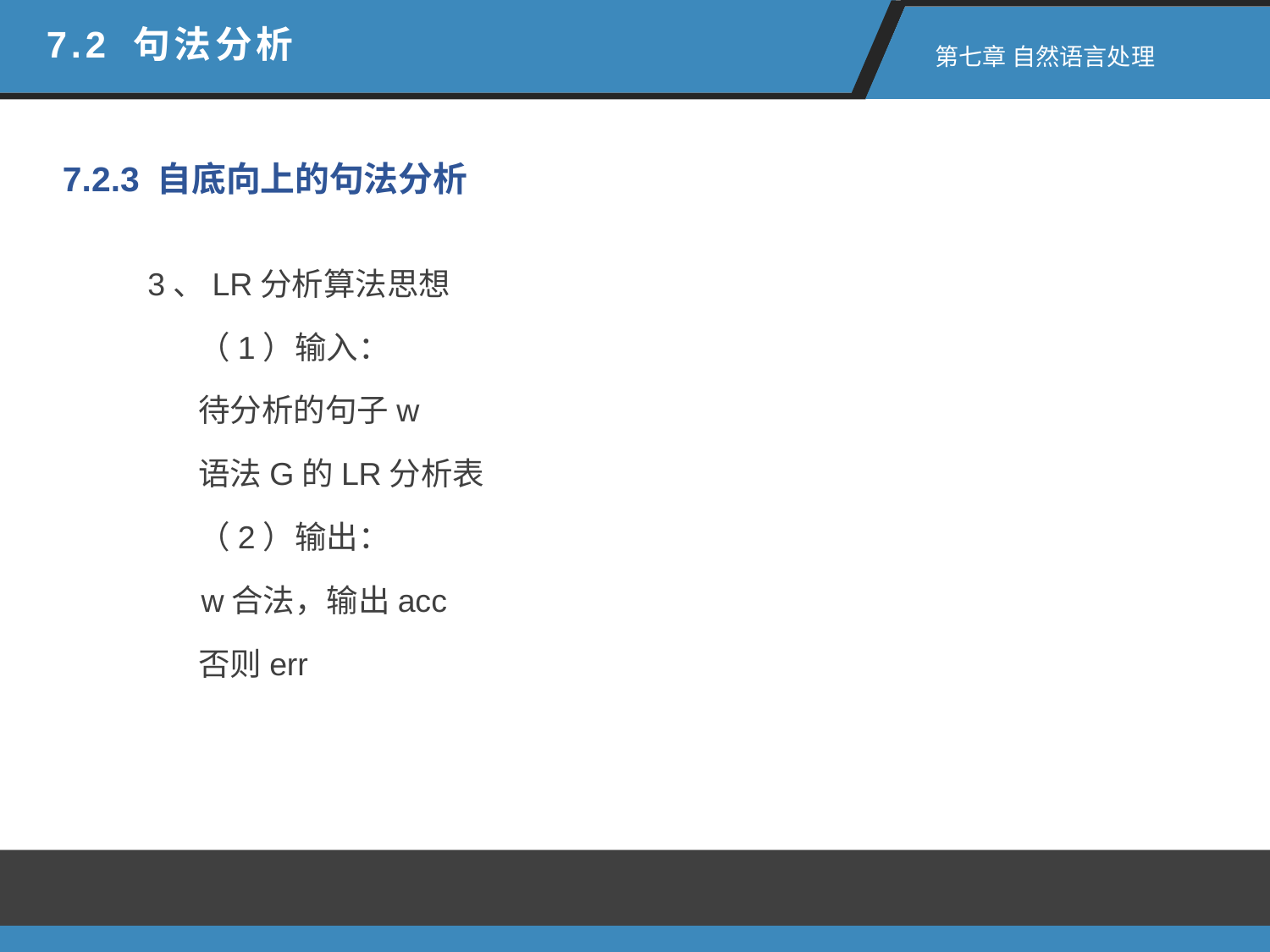

7.2 句法分析
  第七章 自然语言处理
7.2.3 自底向上的句法分析

3、LR分析算法思想
      （1）输入：
      待分析的句子w
      语法G的LR分析表
      （2）输出：
      w合法，输出acc
      否则err